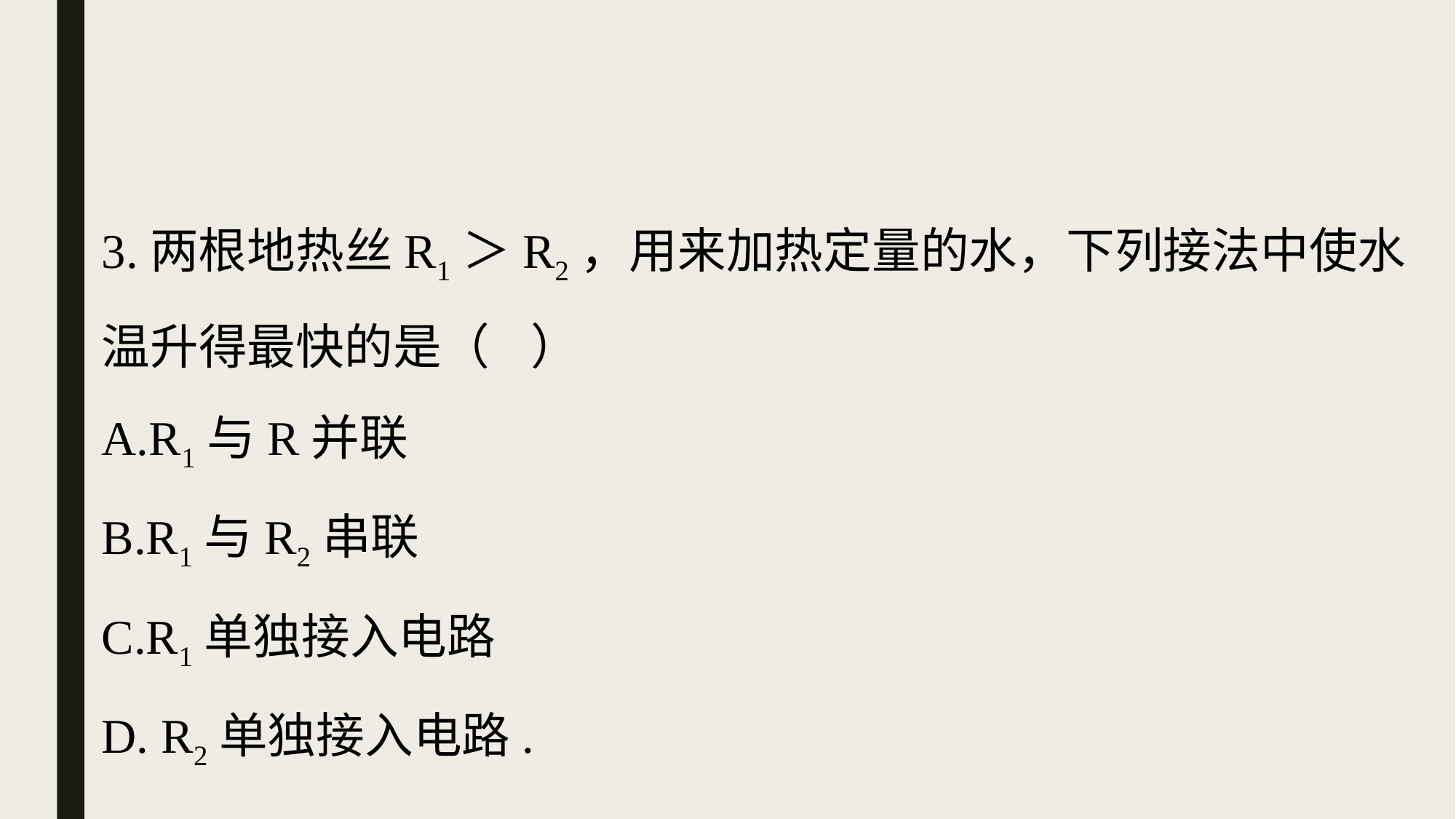

3.两根地热丝R1＞R2，用来加热定量的水，下列接法中使水温升得最快的是（   ）
A.R1与R并联
B.R1与R2串联
C.R1单独接入电路
D. R2单独接入电路.